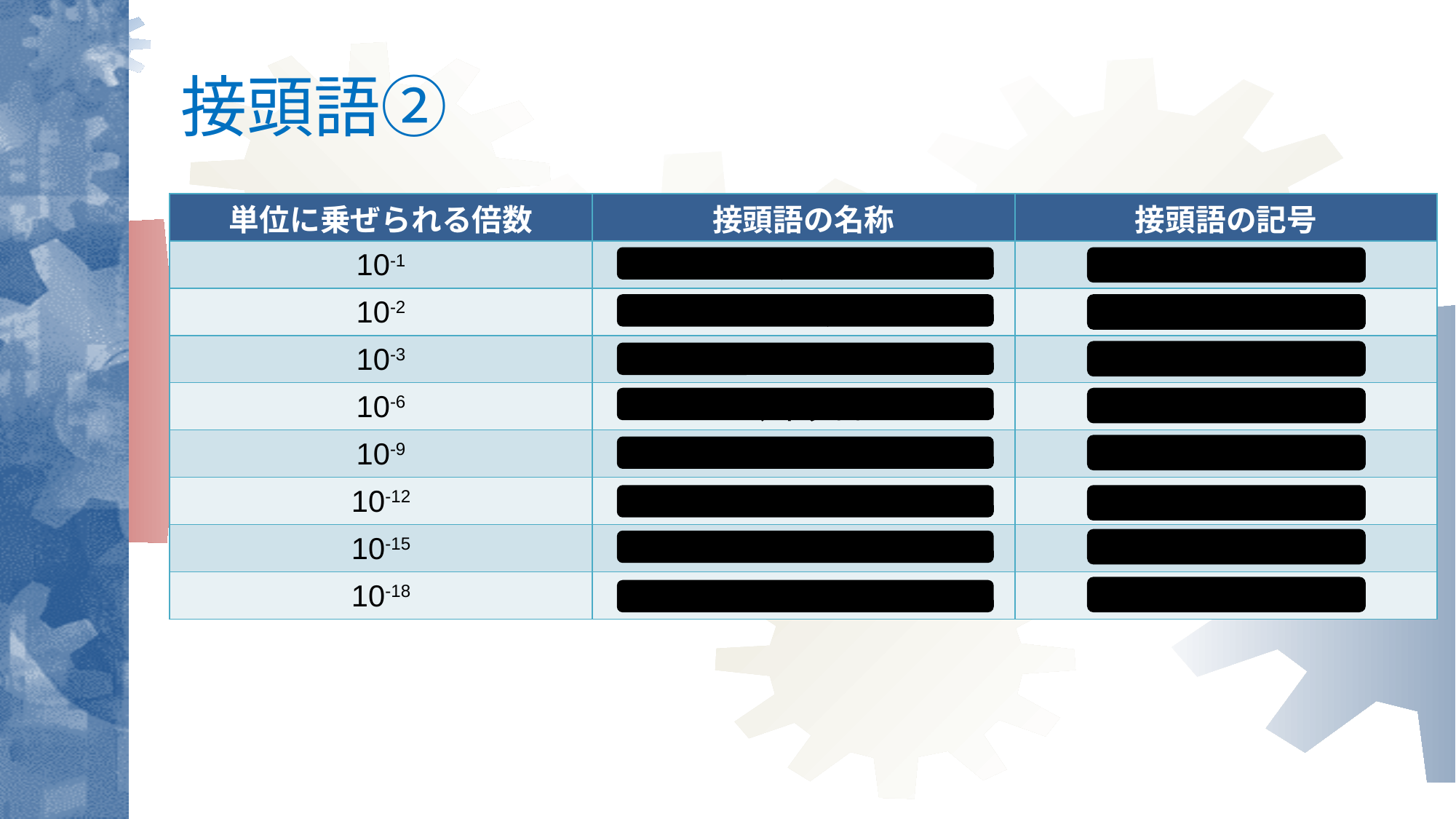

# 接頭語②
| 単位に乗ぜられる倍数 | 接頭語の名称 | 接頭語の記号 |
| --- | --- | --- |
| 10-1 | デシ | d |
| 10-2 | センチ | c |
| 10-3 | ミリ | mm |
| 10-6 | マイクロ | μ |
| 10-9 | ナノ | n |
| 10-12 | ピコ | P |
| 10-15 | フェノム | f |
| 10-18 | アト | A |